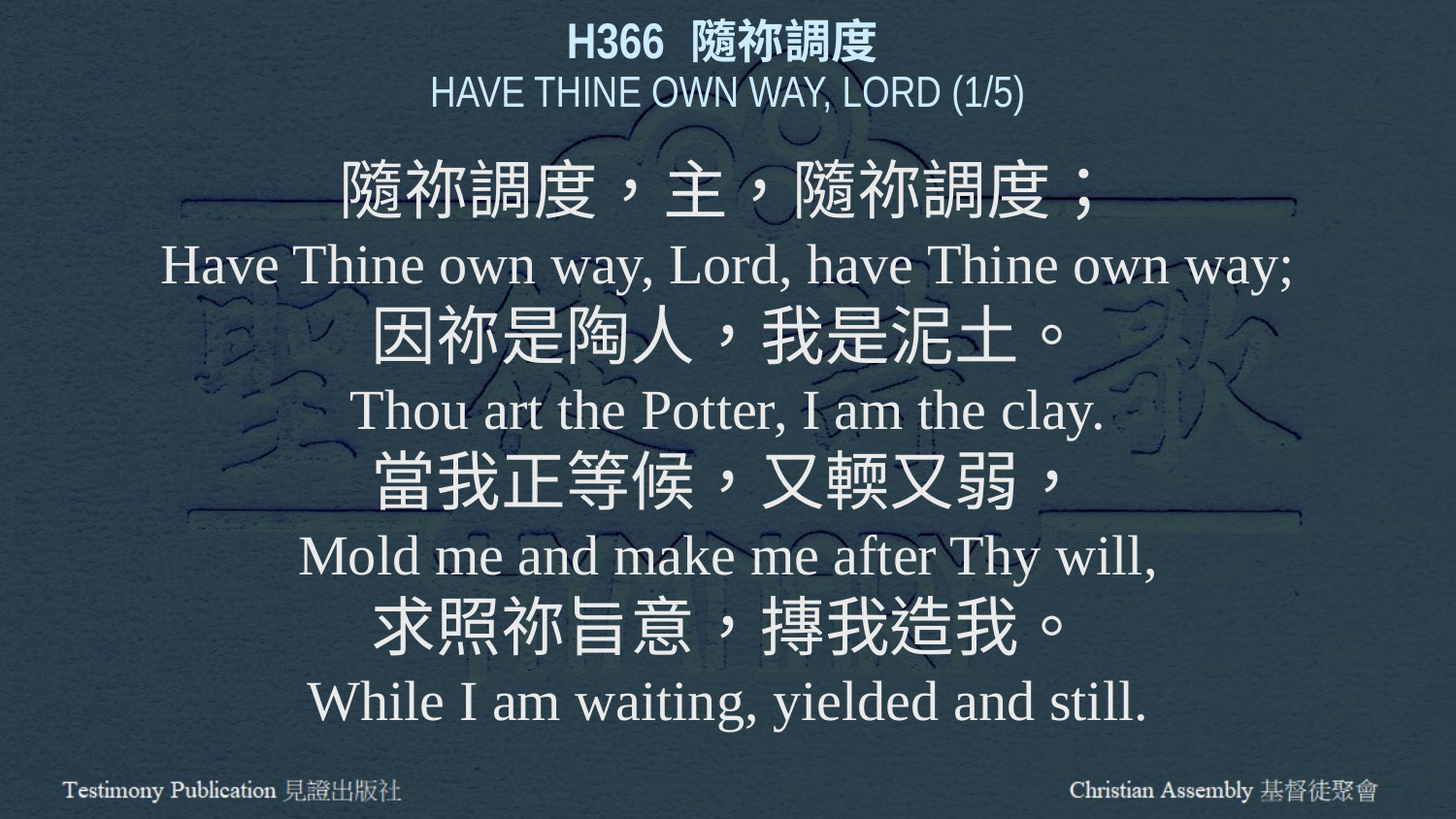

H366  隨祢調度
HAVE THINE OWN WAY, LORD (1/5)
隨祢調度，主，隨祢調度；
Have Thine own way, Lord, have Thine own way;
因祢是陶人，我是泥土。
Thou art the Potter, I am the clay.
當我正等候，又輭又弱，
Mold me and make me after Thy will,
求照祢旨意，摶我造我。
While I am waiting, yielded and still.